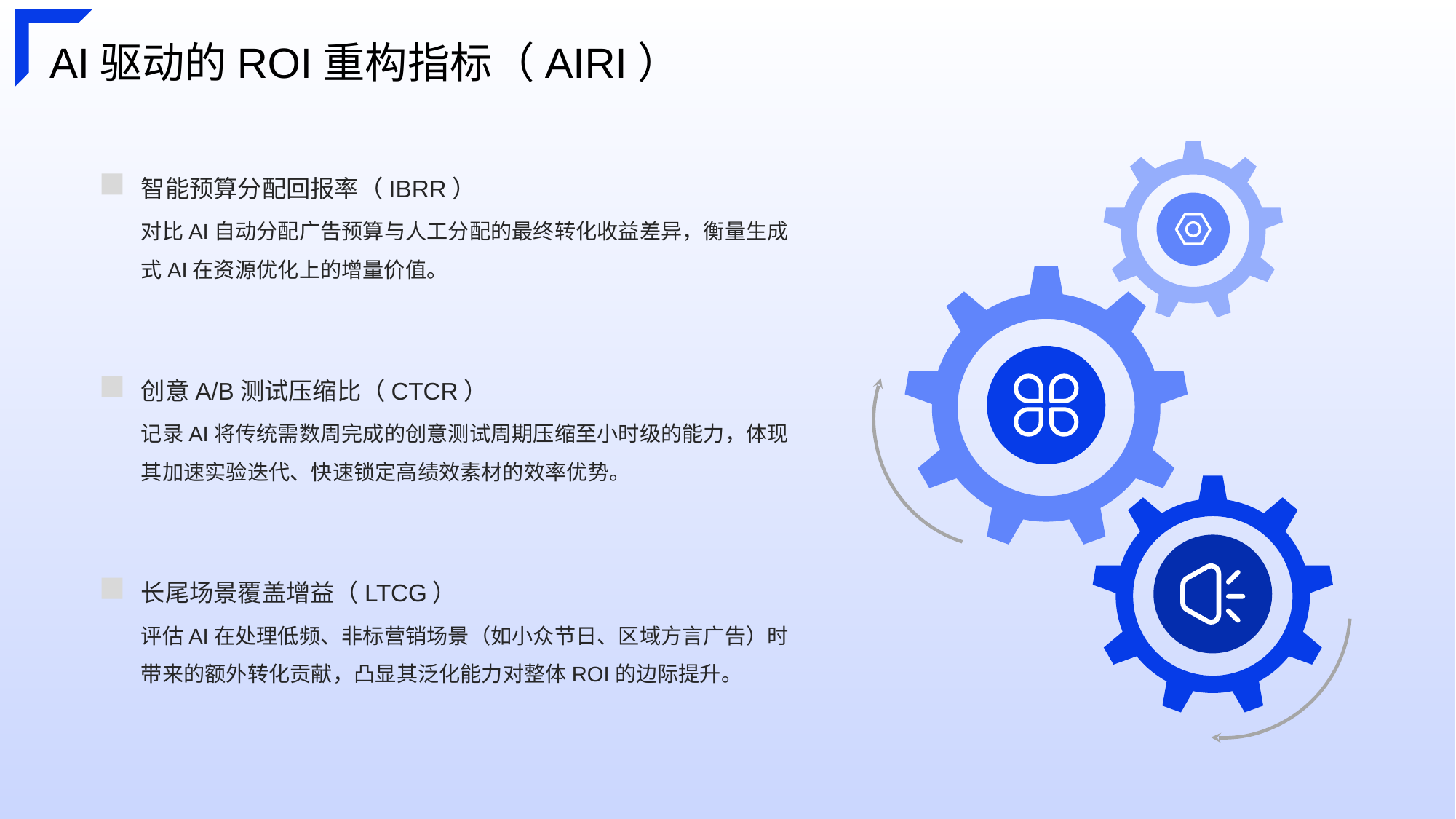

AI驱动的ROI重构指标（AIRI）

智能预算分配回报率（IBRR）

对比AI自动分配广告预算与人工分配的最终转化收益差异，衡量生成式AI在资源优化上的增量价值。

创意A/B测试压缩比（CTCR）

记录AI将传统需数周完成的创意测试周期压缩至小时级的能力，体现其加速实验迭代、快速锁定高绩效素材的效率优势。

长尾场景覆盖增益（LTCG）

评估AI在处理低频、非标营销场景（如小众节日、区域方言广告）时带来的额外转化贡献，凸显其泛化能力对整体ROI的边际提升。